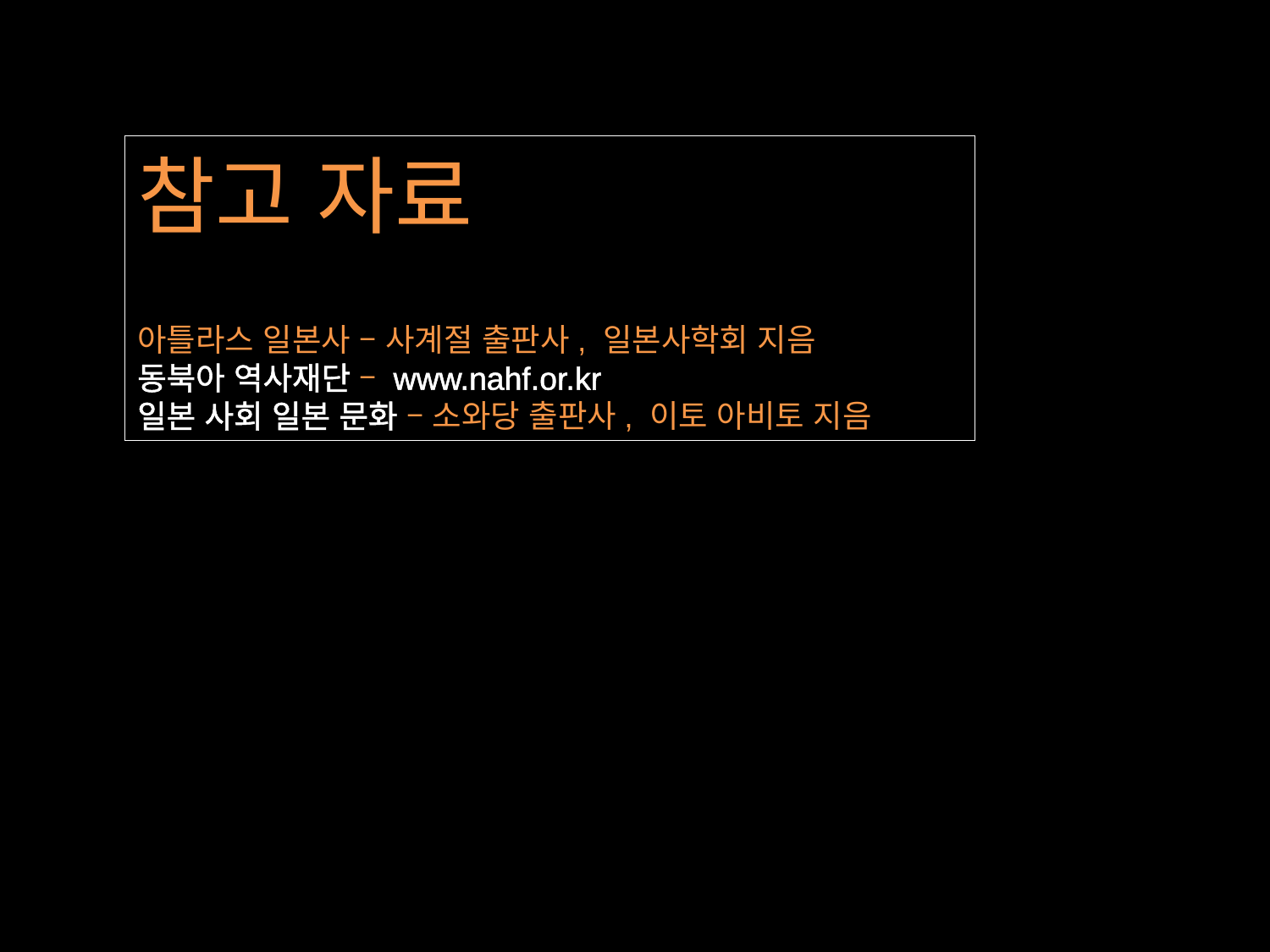

참고 자료

아틀라스 일본사 – 사계절 출판사, 일본사학회 지음
동북아 역사재단 – www.nahf.or.kr
일본 사회 일본 문화 – 소와당 출판사, 이토 아비토 지음